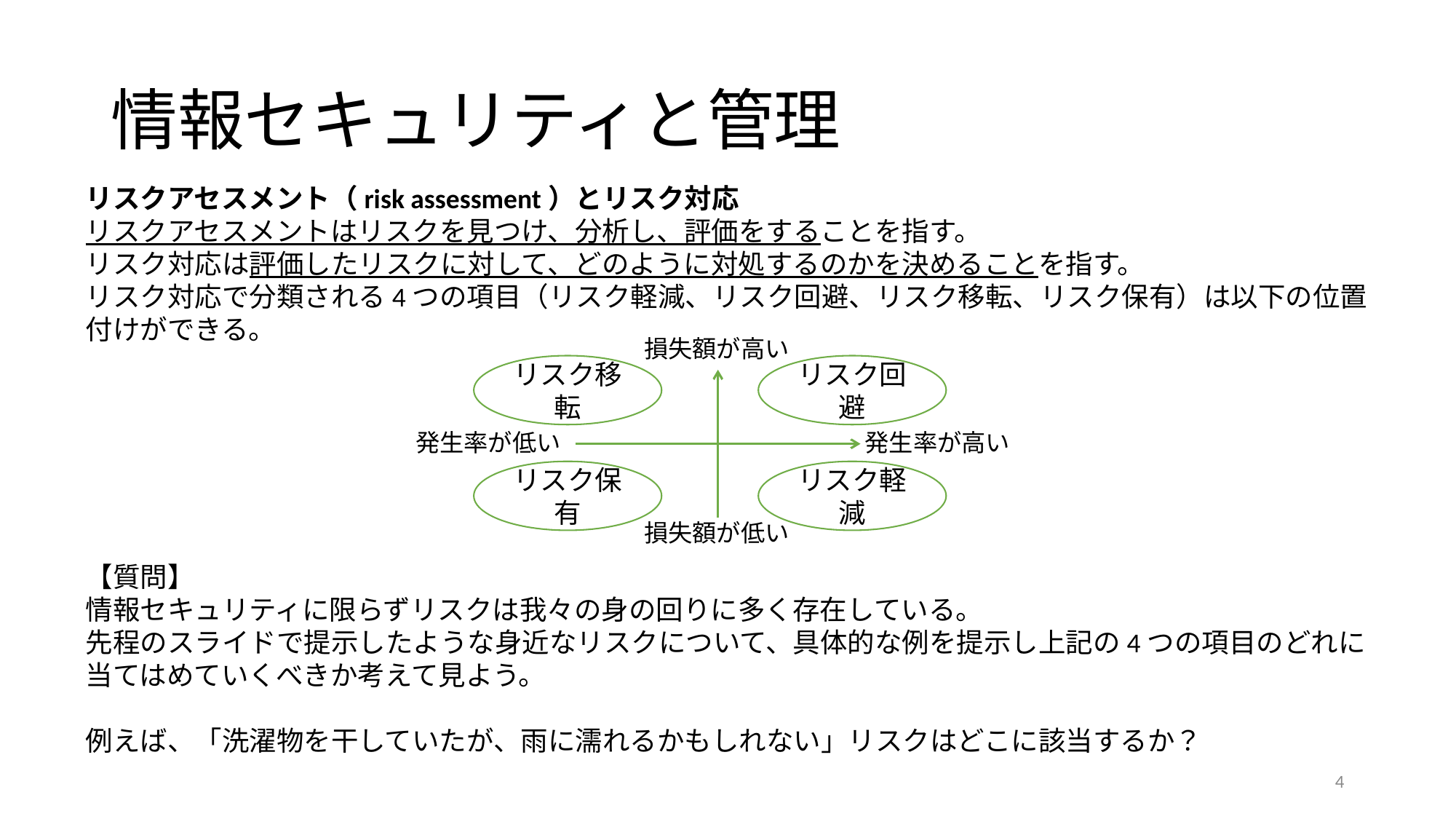

# 情報セキュリティと管理
リスクアセスメント（risk assessment）とリスク対応
リスクアセスメントはリスクを見つけ、分析し、評価をすることを指す。
リスク対応は評価したリスクに対して、どのように対処するのかを決めることを指す。
リスク対応で分類される4つの項目（リスク軽減、リスク回避、リスク移転、リスク保有）は以下の位置付けができる。
損失額が高い
リスク移転
リスク回避
発生率が低い
発生率が高い
リスク保有
リスク軽減
損失額が低い
【質問】
情報セキュリティに限らずリスクは我々の身の回りに多く存在している。
先程のスライドで提示したような身近なリスクについて、具体的な例を提示し上記の4つの項目のどれに当てはめていくべきか考えて見よう。

例えば、「洗濯物を干していたが、雨に濡れるかもしれない」リスクはどこに該当するか？
4